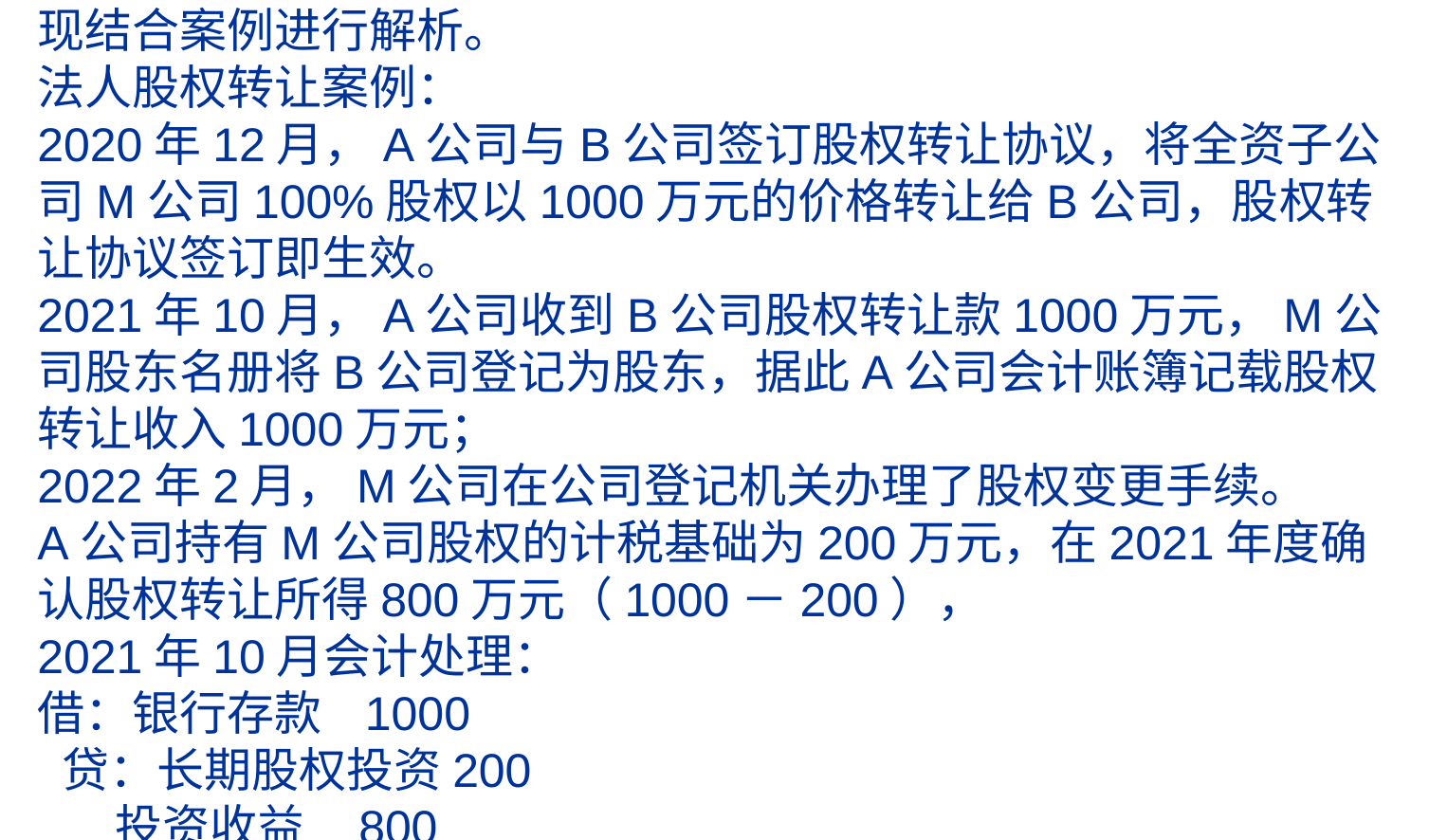

# 现结合案例进行解析。 法人股权转让案例： 2020年12月，A公司与B公司签订股权转让协议，将全资子公司M公司100%股权以1000万元的价格转让给B公司，股权转让协议签订即生效。 2021年10月，A公司收到B公司股权转让款1000万元，M公司股东名册将B公司登记为股东，据此A公司会计账簿记载股权转让收入1000万元； 2022年2月，M公司在公司登记机关办理了股权变更手续。 A公司持有M公司股权的计税基础为200万元，在2021年度确认股权转让所得800万元（1000－200）， 2021年10月会计处理： 借：银行存款   1000 贷：长期股权投资200 投资收益    800